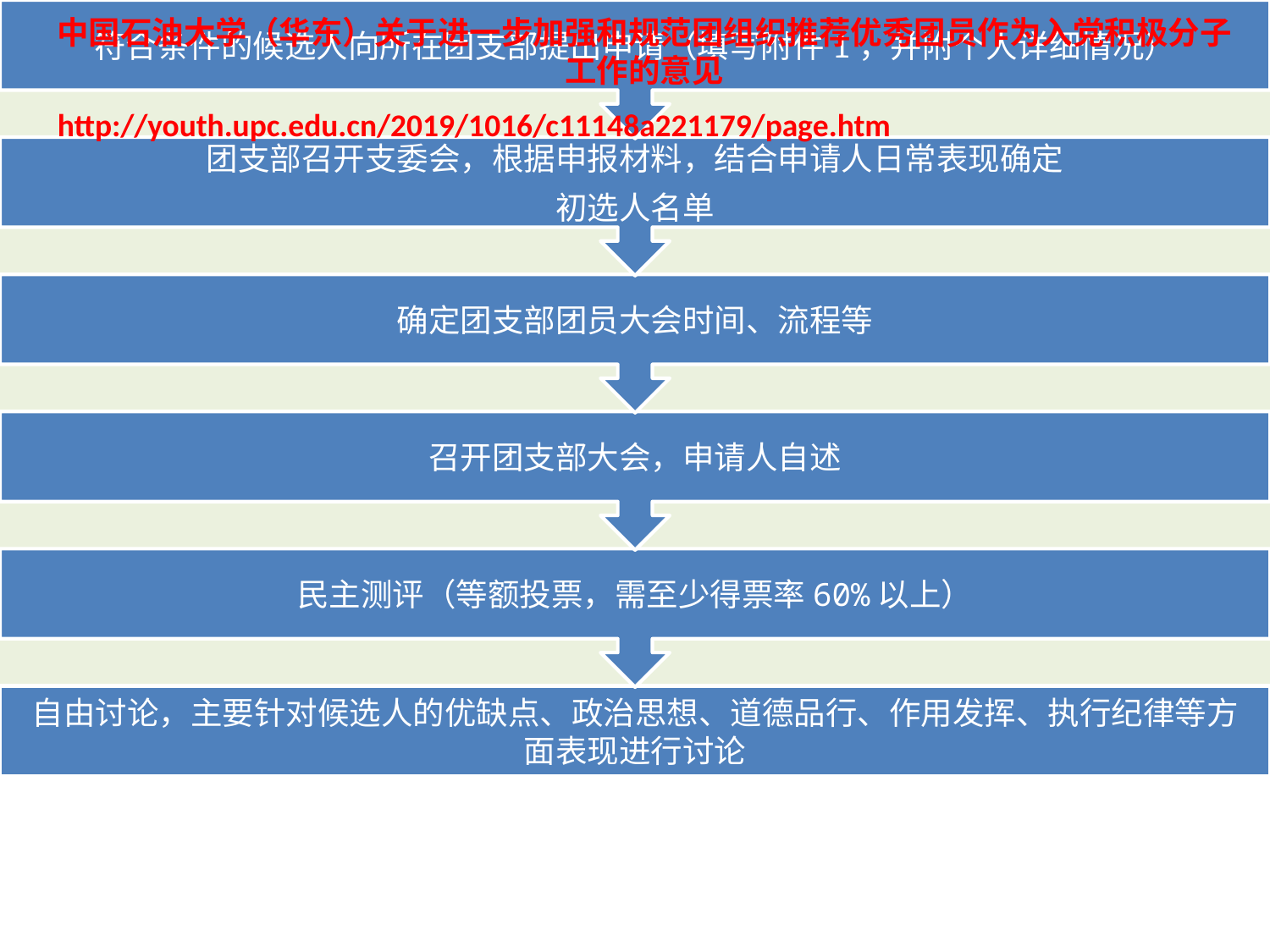

中国石油大学（华东）关于进一步加强和规范团组织推荐优秀团员作为入党积极分子工作的意见
http://youth.upc.edu.cn/2019/1016/c11148a221179/page.htm
自由讨论，主要针对候选人的优缺点、政治思想、道德品行、作用发挥、执行纪律等方面表现进行讨论
民主测评（等额投票，需至少得票率60%以上）
召开团支部大会，申请人自述
确定团支部团员大会时间、流程等
团支部召开支委会，根据申报材料，结合申请人日常表现确定
初选人名单
符合条件的候选人向所在团支部提出申请（填写附件1，并附个人详细情况）
#